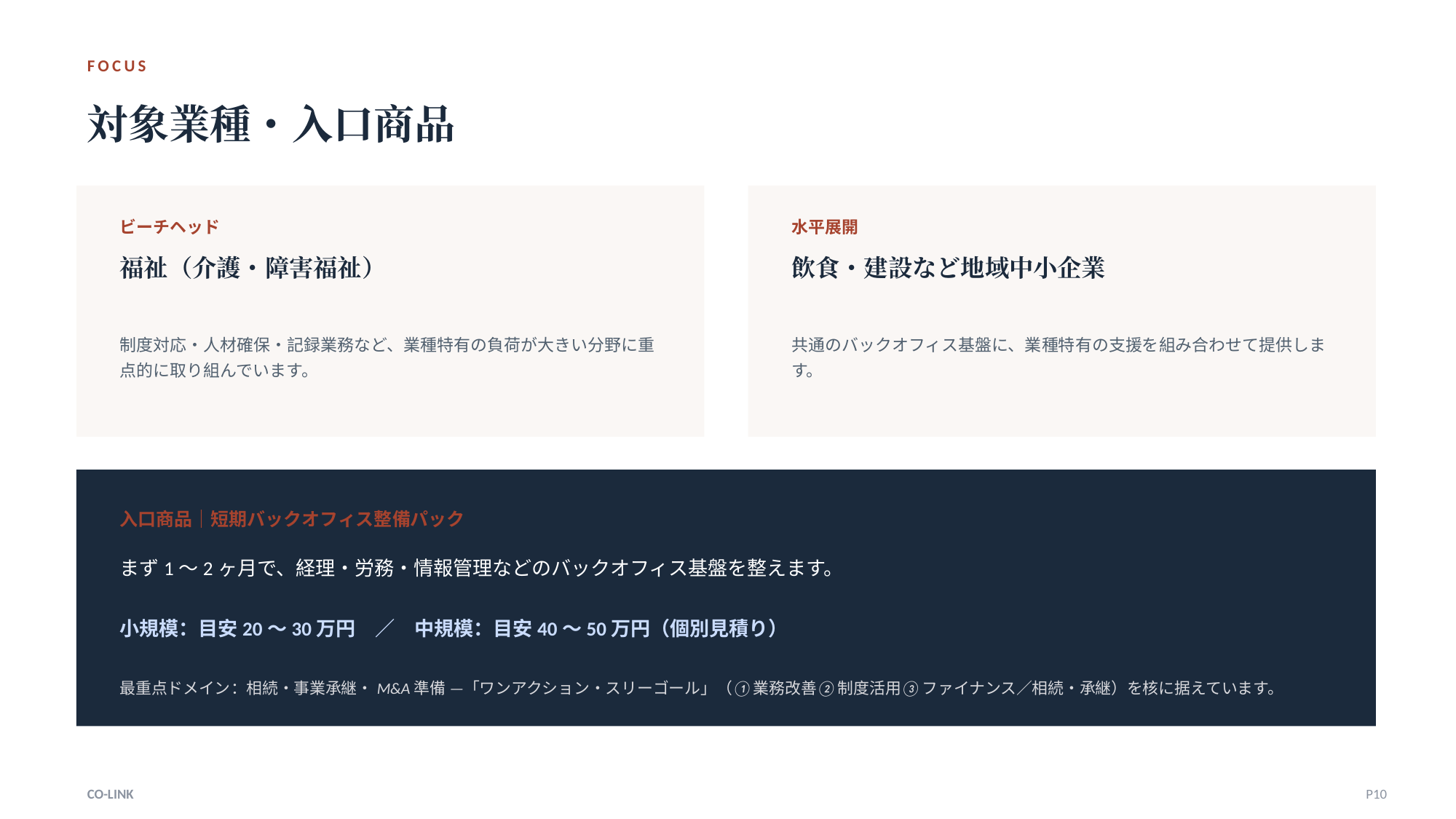

FOCUS
対象業種・入口商品

ビーチヘッド
水平展開
福祉（介護・障害福祉）
飲食・建設など地域中小企業
制度対応・人材確保・記録業務など、業種特有の負荷が大きい分野に重点的に取り組んでいます。
共通のバックオフィス基盤に、業種特有の支援を組み合わせて提供します。

入口商品｜短期バックオフィス整備パック
まず1〜2ヶ月で、経理・労務・情報管理などのバックオフィス基盤を整えます。
小規模：目安20〜30万円　／　中規模：目安40〜50万円（個別見積り）
最重点ドメイン：相続・事業承継・M&A準備 —「ワンアクション・スリーゴール」（①業務改善②制度活用③ファイナンス／相続・承継）を核に据えています。
CO-LINK
P10